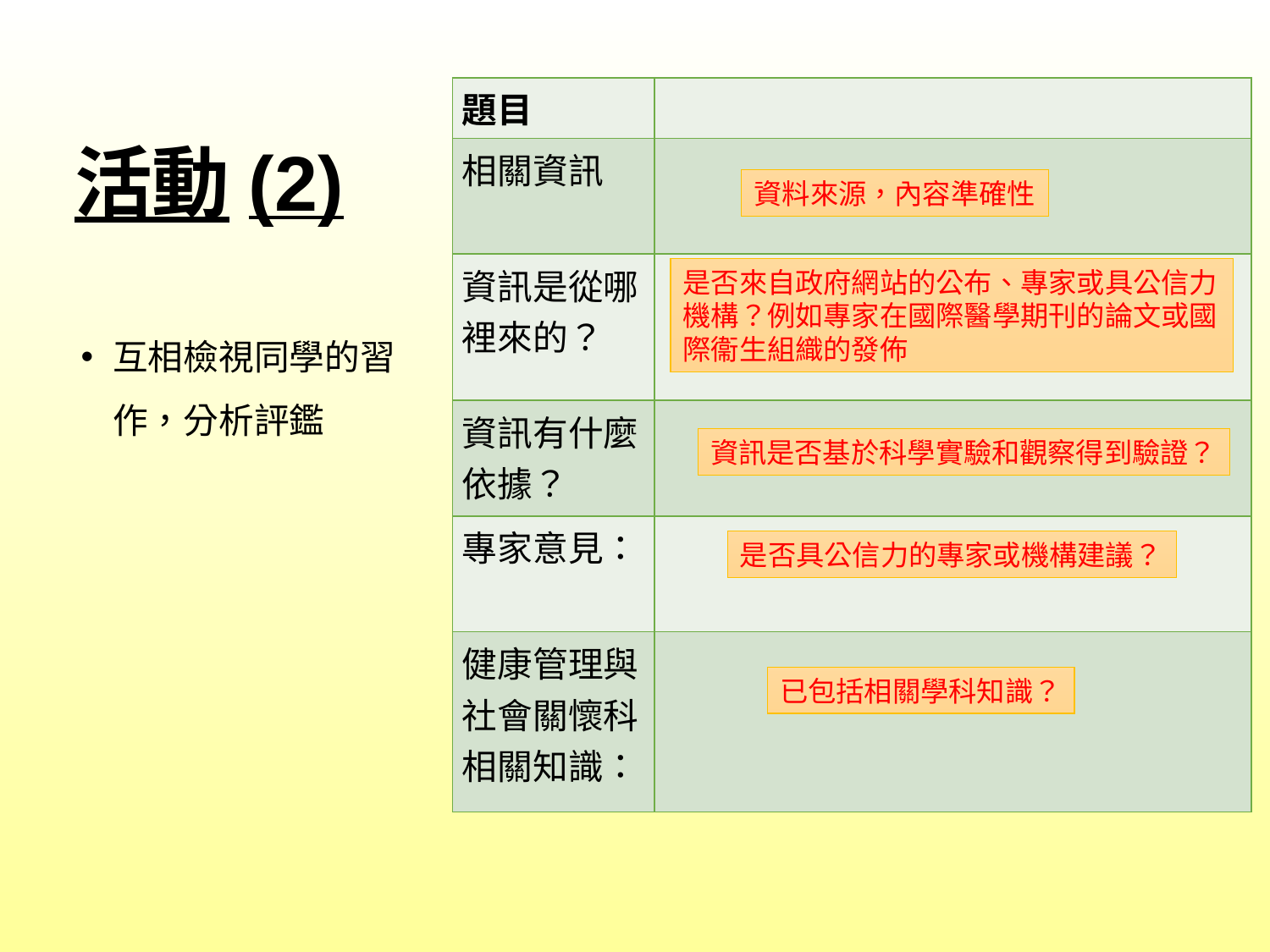

| 題目 |  |
| --- | --- |
| 相關資訊 |  |
| 資訊是從哪裡來的？ |  |
| 資訊有什麼依據？ |  |
| 專家意見： |  |
| 健康管理與社會關懷科相關知識： |  |
# 活動(2)
資料來源，內容準確性

互相檢視同學的習作，分析評鑑
是否來自政府網站的公布、專家或具公信力機構？例如專家在國際醫學期刊的論文或國際衞生組織的發佈
資訊是否基於科學實驗和觀察得到驗證？
是否具公信力的專家或機構建議？
已包括相關學科知識？